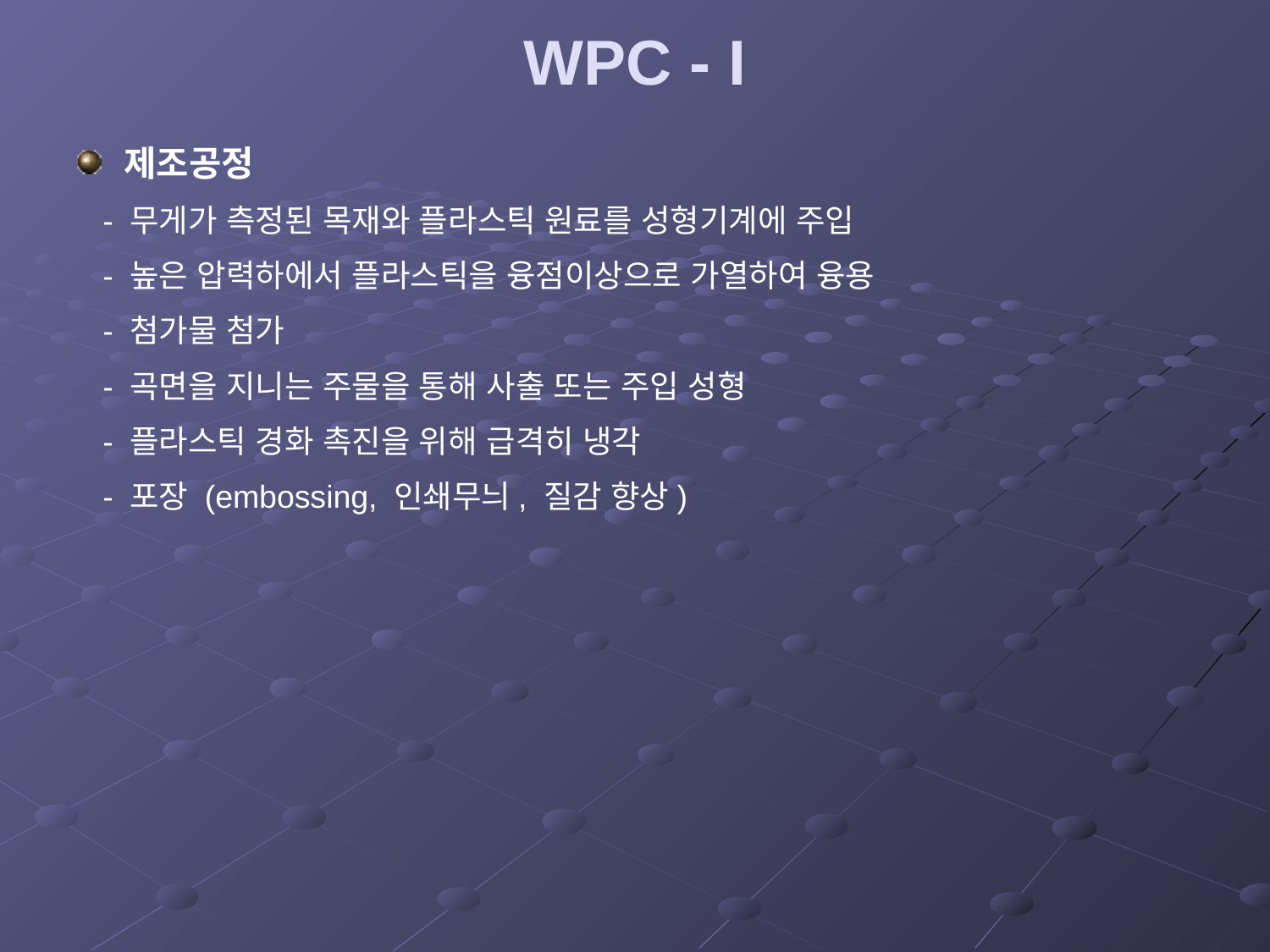

# WPC - I
제조공정
   - 무게가 측정된 목재와 플라스틱 원료를 성형기계에 주입
   - 높은 압력하에서 플라스틱을 융점이상으로 가열하여 융용
   - 첨가물 첨가
   - 곡면을 지니는 주물을 통해 사출 또는 주입 성형
   - 플라스틱 경화 촉진을 위해 급격히 냉각
   - 포장 (embossing, 인쇄무늬, 질감 향상)